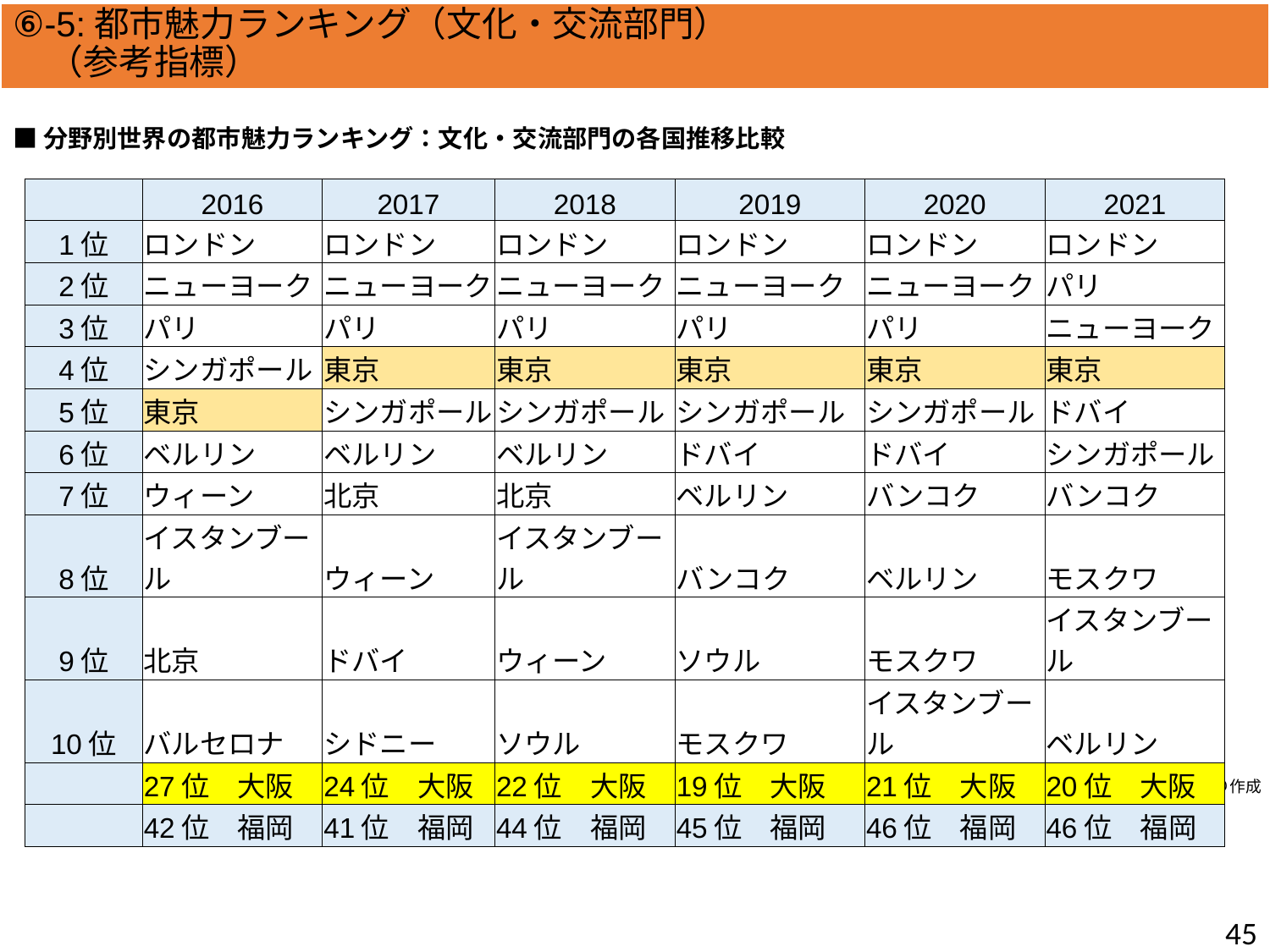

方向性Ⅲ）東西二極の一極としての社会経済構造の構築
⑥-5:都市魅力ランキング（文化・交流部門）　　　　　　　　　　　　　　　（参考指標）
■分野別世界の都市魅力ランキング：文化・交流部門の各国推移比較
|  |  |  |  |  |  |  |
| --- | --- | --- | --- | --- | --- | --- |
|  | 2016 | 2017 | 2018 | 2019 | 2020 | 2021 |
| 1位 | ロンドン | ロンドン | ロンドン | ロンドン | ロンドン | ロンドン |
| 2位 | ニューヨーク | ニューヨーク | ニューヨーク | ニューヨーク | ニューヨーク | パリ |
| 3位 | パリ | パリ | パリ | パリ | パリ | ニューヨーク |
| 4位 | シンガポール | 東京 | 東京 | 東京 | 東京 | 東京 |
| 5位 | 東京 | シンガポール | シンガポール | シンガポール | シンガポール | ドバイ |
| 6位 | ベルリン | ベルリン | ベルリン | ドバイ | ドバイ | シンガポール |
| 7位 | ウィーン | 北京 | 北京 | ベルリン | バンコク | バンコク |
| 8位 | イスタンブール | ウィーン | イスタンブール | バンコク | ベルリン | モスクワ |
| 9位 | 北京 | ドバイ | ウィーン | ソウル | モスクワ | イスタンブール |
| 10位 | バルセロナ | シドニー | ソウル | モスクワ | イスタンブール | ベルリン |
|  | 27位　大阪 | 24位　大阪 | 22位　大阪 | 19位　大阪 | 21位　大阪 | 20位　大阪 |
|  | 42位　福岡 | 41位　福岡 | 44位　福岡 | 45位　福岡 | 46位　福岡 | 46位　福岡 |
資料：森財団「世界の都市総合力ランキング」（Global Power City Index, GPCI）より作成
45